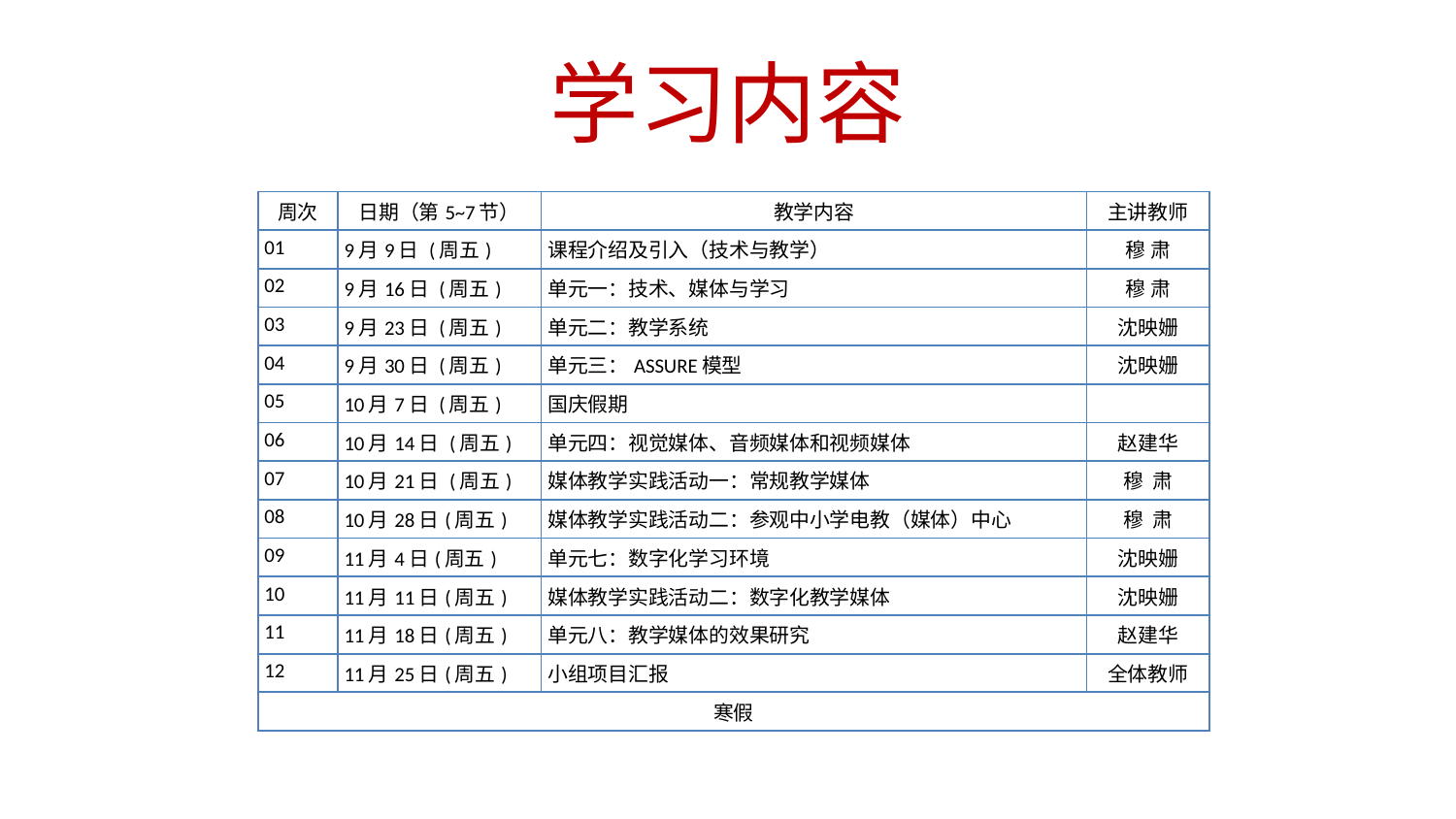

# 学习内容
| 周次 | 日期（第5~7节） | 教学内容 | 主讲教师 |
| --- | --- | --- | --- |
| 01 | 9月9日 (周五) | 课程介绍及引入（技术与教学） | 穆 肃 |
| 02 | 9月16日 (周五) | 单元一：技术、媒体与学习 | 穆 肃 |
| 03 | 9月23日 (周五) | 单元二：教学系统 | 沈映姗 |
| 04 | 9月30日 (周五) | 单元三：ASSURE模型 | 沈映姗 |
| 05 | 10月7日 (周五) | 国庆假期 |  |
| 06 | 10月14日 (周五) | 单元四：视觉媒体、音频媒体和视频媒体 | 赵建华 |
| 07 | 10月21日 (周五) | 媒体教学实践活动一：常规教学媒体 | 穆 肃 |
| 08 | 10月28日(周五) | 媒体教学实践活动二：参观中小学电教（媒体）中心 | 穆 肃 |
| 09 | 11月4日(周五) | 单元七：数字化学习环境 | 沈映姗 |
| 10 | 11月11日(周五) | 媒体教学实践活动二：数字化教学媒体 | 沈映姗 |
| 11 | 11月18日(周五) | 单元八：教学媒体的效果研究 | 赵建华 |
| 12 | 11月25日(周五) | 小组项目汇报 | 全体教师 |
| 寒假 |  |  |  |